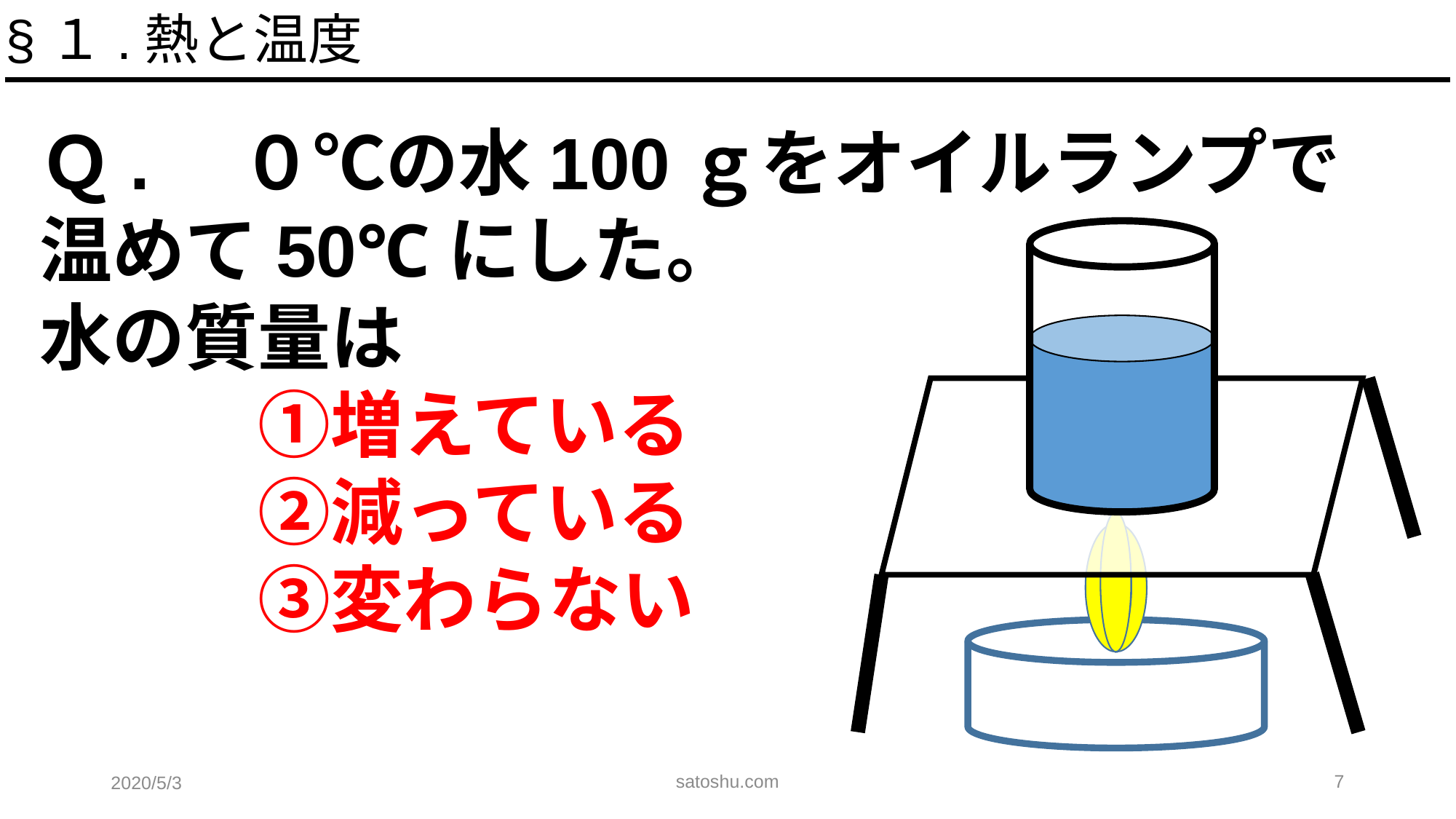

§１.熱と温度
Ｑ.　０℃の水100ｇをオイルランプで温めて50℃にした。
水の質量は
　　　①増えている
　　　②減っている
　　　③変わらない

satoshu.com
7
2020/5/3